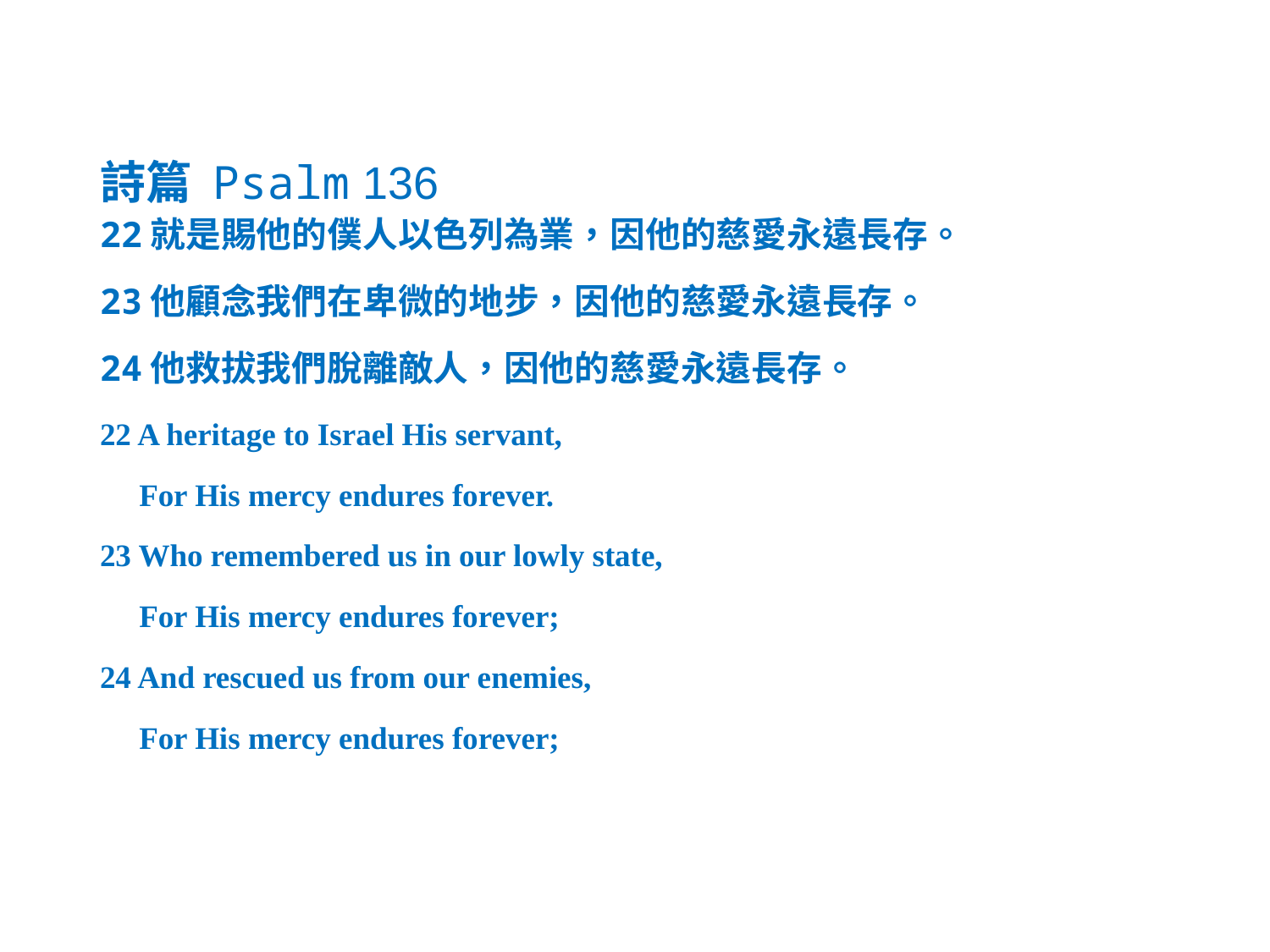

詩篇 Psalm 136
22就是賜他的僕人以色列為業，因他的慈愛永遠長存。
23他顧念我們在卑微的地步，因他的慈愛永遠長存。
24他救拔我們脫離敵人，因他的慈愛永遠長存。
22 A heritage to Israel His servant,
     For His mercy endures forever.
23 Who remembered us in our lowly state,
     For His mercy endures forever;
24 And rescued us from our enemies,
     For His mercy endures forever;